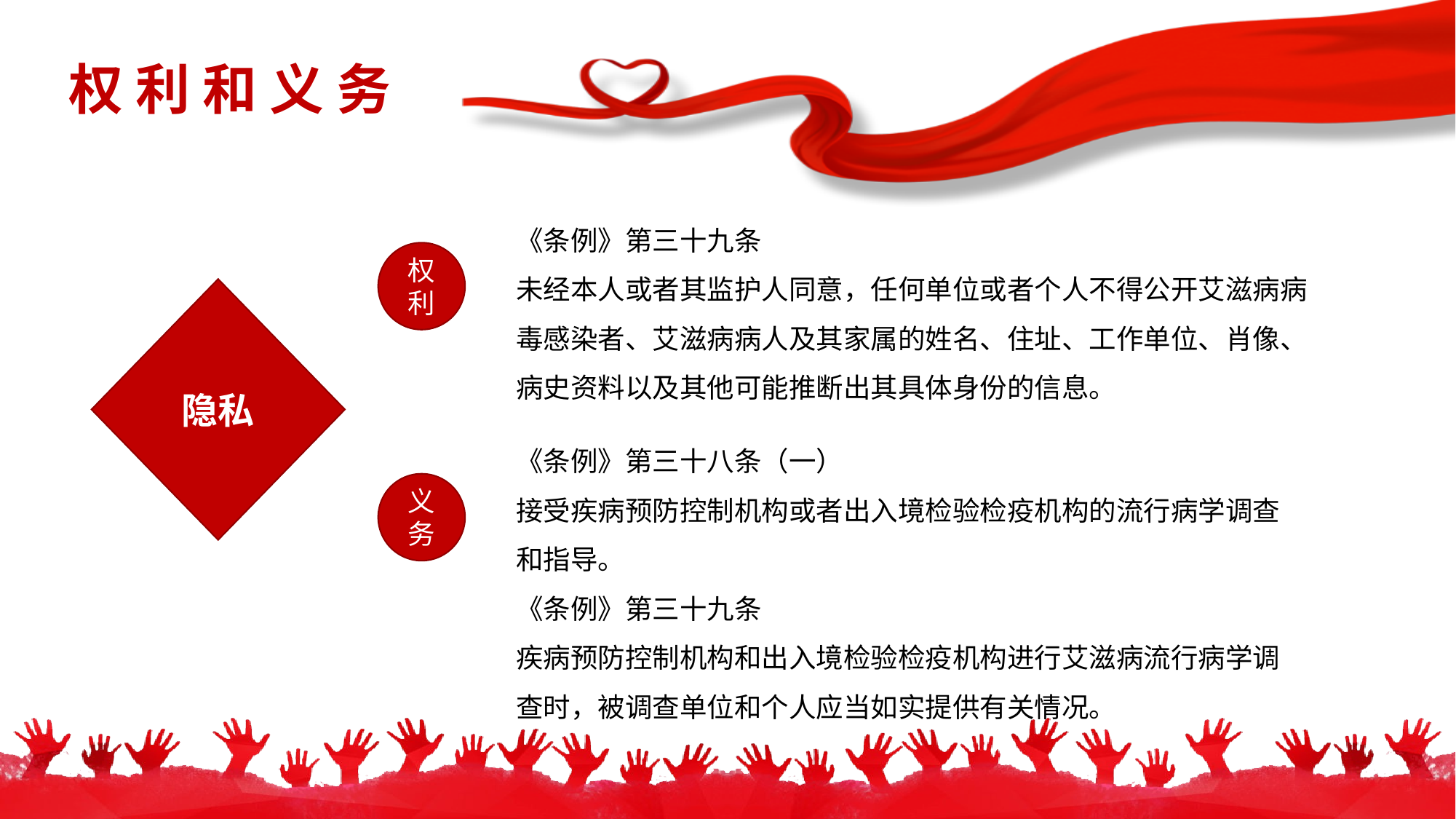

权 利 和 义 务
《条例》第三十九条
未经本人或者其监护人同意，任何单位或者个人不得公开艾滋病病毒感染者、艾滋病病人及其家属的姓名、住址、工作单位、肖像、病史资料以及其他可能推断出其具体身份的信息。
权利
隐私
《条例》第三十八条（一）
接受疾病预防控制机构或者出入境检验检疫机构的流行病学调查和指导。
《条例》第三十九条
疾病预防控制机构和出入境检验检疫机构进行艾滋病流行病学调查时，被调查单位和个人应当如实提供有关情况。
义务